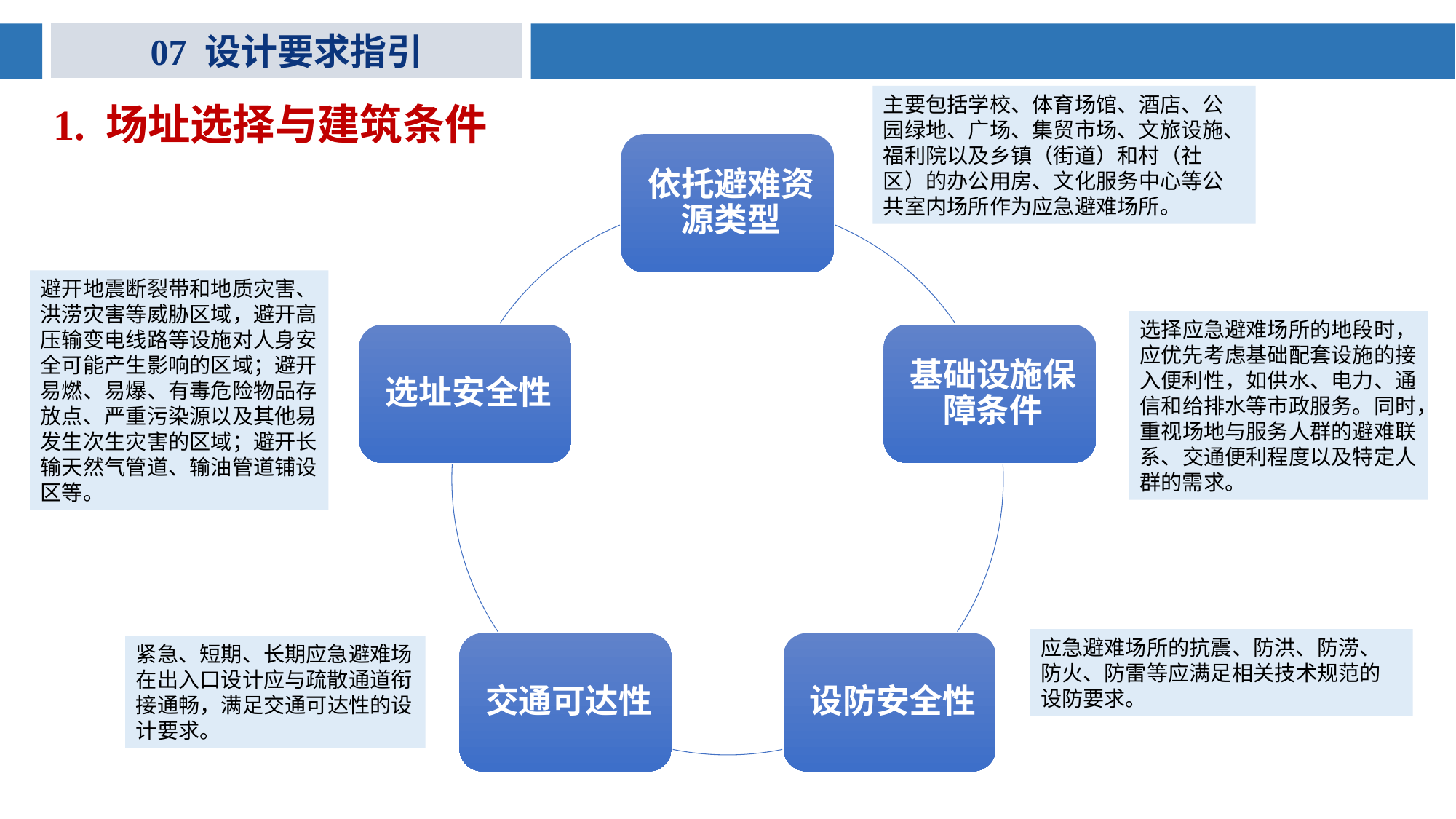

07 设计要求指引

主要包括学校、体育场馆、酒店、公园绿地、广场、集贸市场、文旅设施、福利院以及乡镇（街道）和村（社区）的办公用房、文化服务中心等公共室内场所作为应急避难场所。
1. 场址选择与建筑条件
依托避难资源类型
基础设施保障条件
设防安全性
交通可达性
选址安全性
避开地震断裂带和地质灾害、洪涝灾害等威胁区域，避开高压输变电线路等设施对人身安全可能产生影响的区域；避开易燃、易爆、有毒危险物品存放点、严重污染源以及其他易发生次生灾害的区域；避开长输天然气管道、输油管道铺设区等。
选择应急避难场所的地段时，应优先考虑基础配套设施的接入便利性，如供水、电力、通信和给排水等市政服务。同时，重视场地与服务人群的避难联系、交通便利程度以及特定人群的需求。
应急避难场所的抗震、防洪、防涝、防火、防雷等应满足相关技术规范的设防要求。
紧急、短期、长期应急避难场在出入口设计应与疏散通道衔接通畅，满足交通可达性的设计要求。